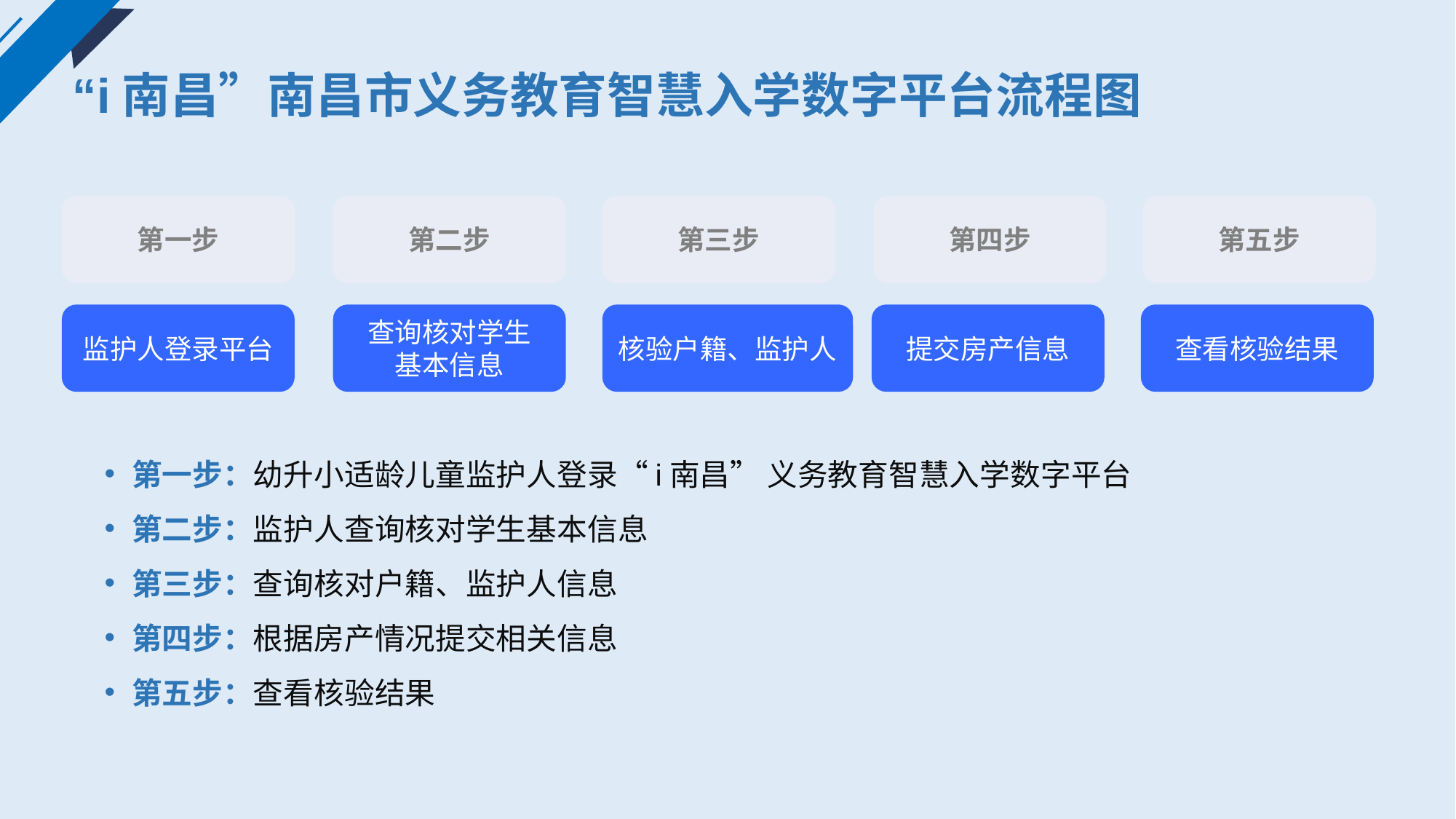

“i南昌”南昌市义务教育智慧入学数字平台流程图
第四步
第五步
第三步
第二步
第一步
监护人登录平台
查询核对学生
基本信息
提交房产信息
查看核验结果
核验户籍、监护人
第一步：幼升小适龄儿童监护人登录“i南昌” 义务教育智慧入学数字平台
第二步：监护人查询核对学生基本信息
第三步：查询核对户籍、监护人信息
第四步：根据房产情况提交相关信息
第五步：查看核验结果